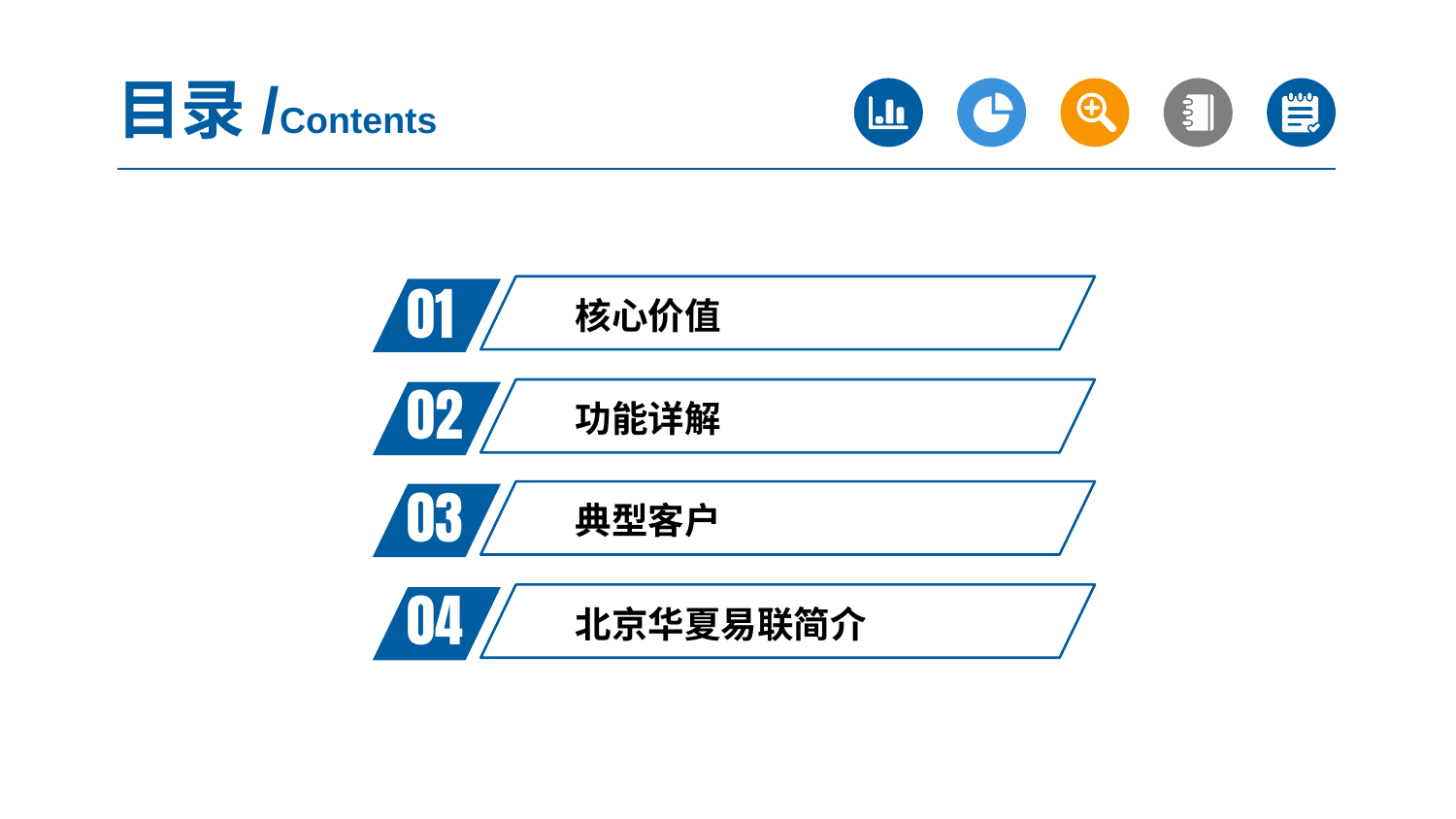

目录/Contents

01

核心价值
02

功能详解
03

典型客户
04

北京华夏易联简介